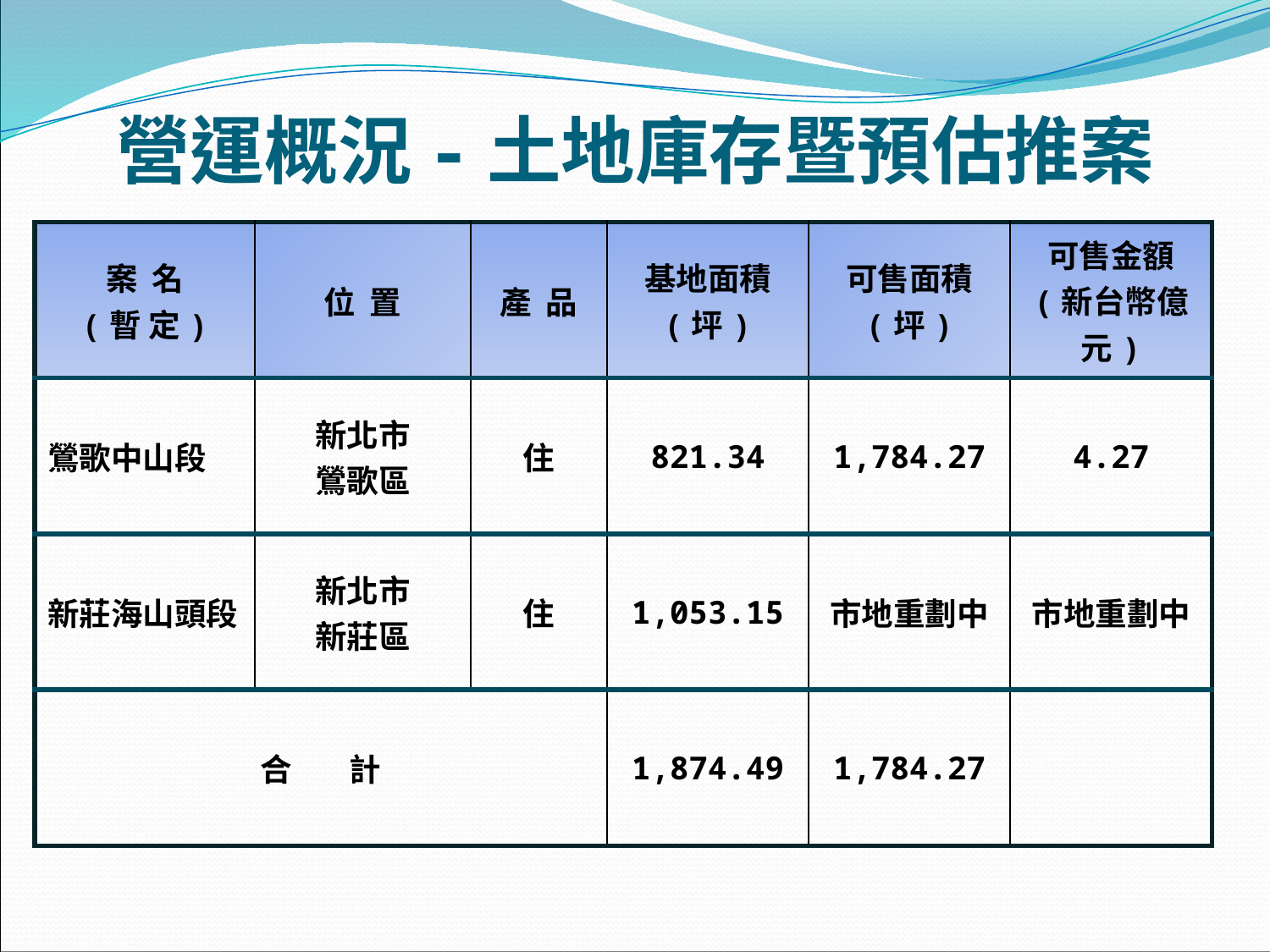

# 營運概況-土地庫存暨預估推案
| 案 名 (暫 定) | 位 置 | 產 品 | 基地面積 (坪) | 可售面積 (坪) | 可售金額 (新台幣億元) |
| --- | --- | --- | --- | --- | --- |
| 鶯歌中山段 | 新北市 鶯歌區 | 住 | 821.34 | 1,784.27 | 4.27 |
| 新莊海山頭段 | 新北市 新莊區 | 住 | 1,053.15 | 市地重劃中 | 市地重劃中 |
| 合 計 |  |  | 1,874.49 | 1,784.27 |  |